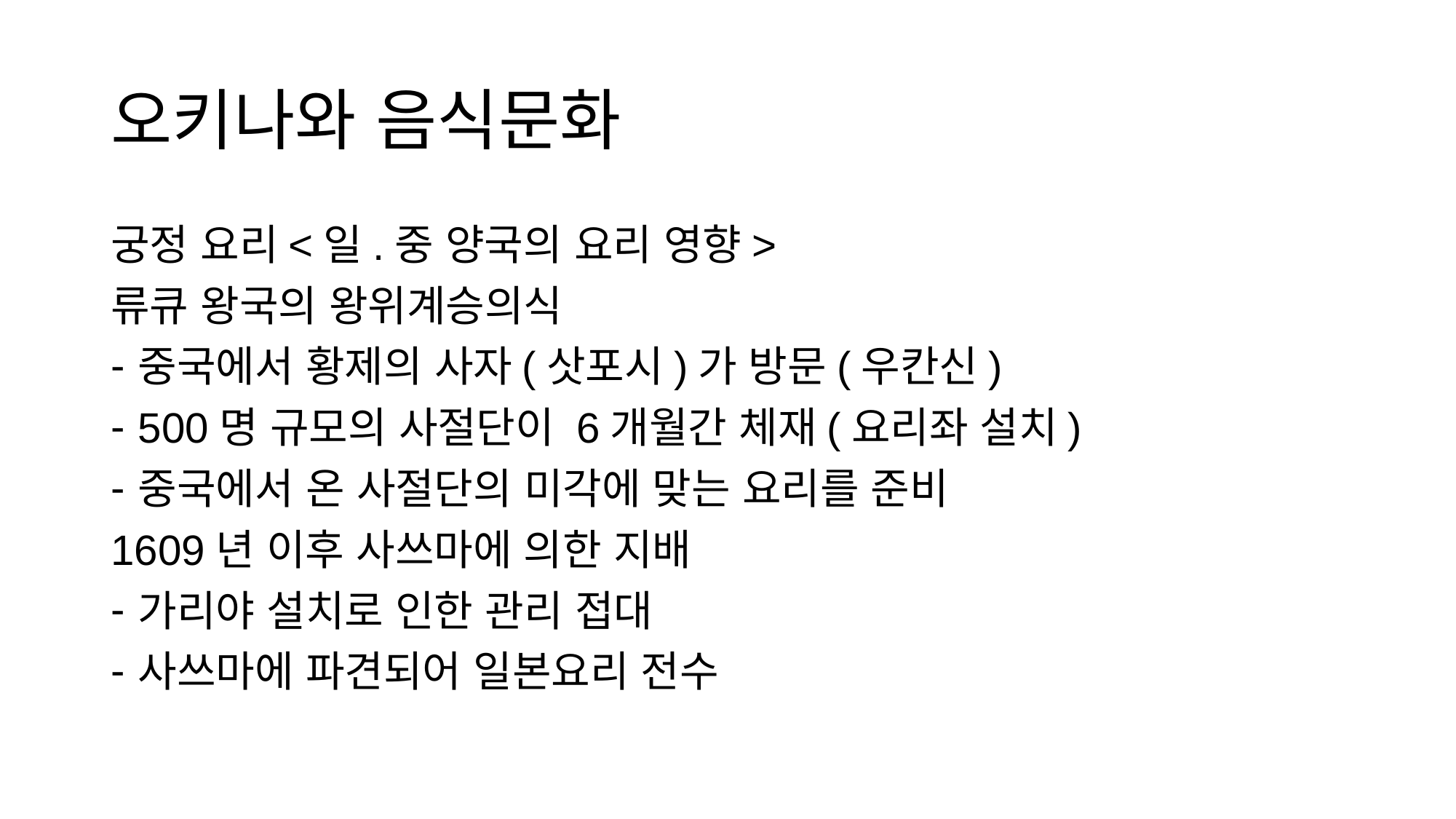

# 오키나와 음식문화
궁정 요리<일.중 양국의 요리 영향>
류큐 왕국의 왕위계승의식
중국에서 황제의 사자(삿포시)가 방문(우칸신)
500명 규모의 사절단이 6개월간 체재(요리좌 설치)
중국에서 온 사절단의 미각에 맞는 요리를 준비
1609년 이후 사쓰마에 의한 지배
가리야 설치로 인한 관리 접대
사쓰마에 파견되어 일본요리 전수